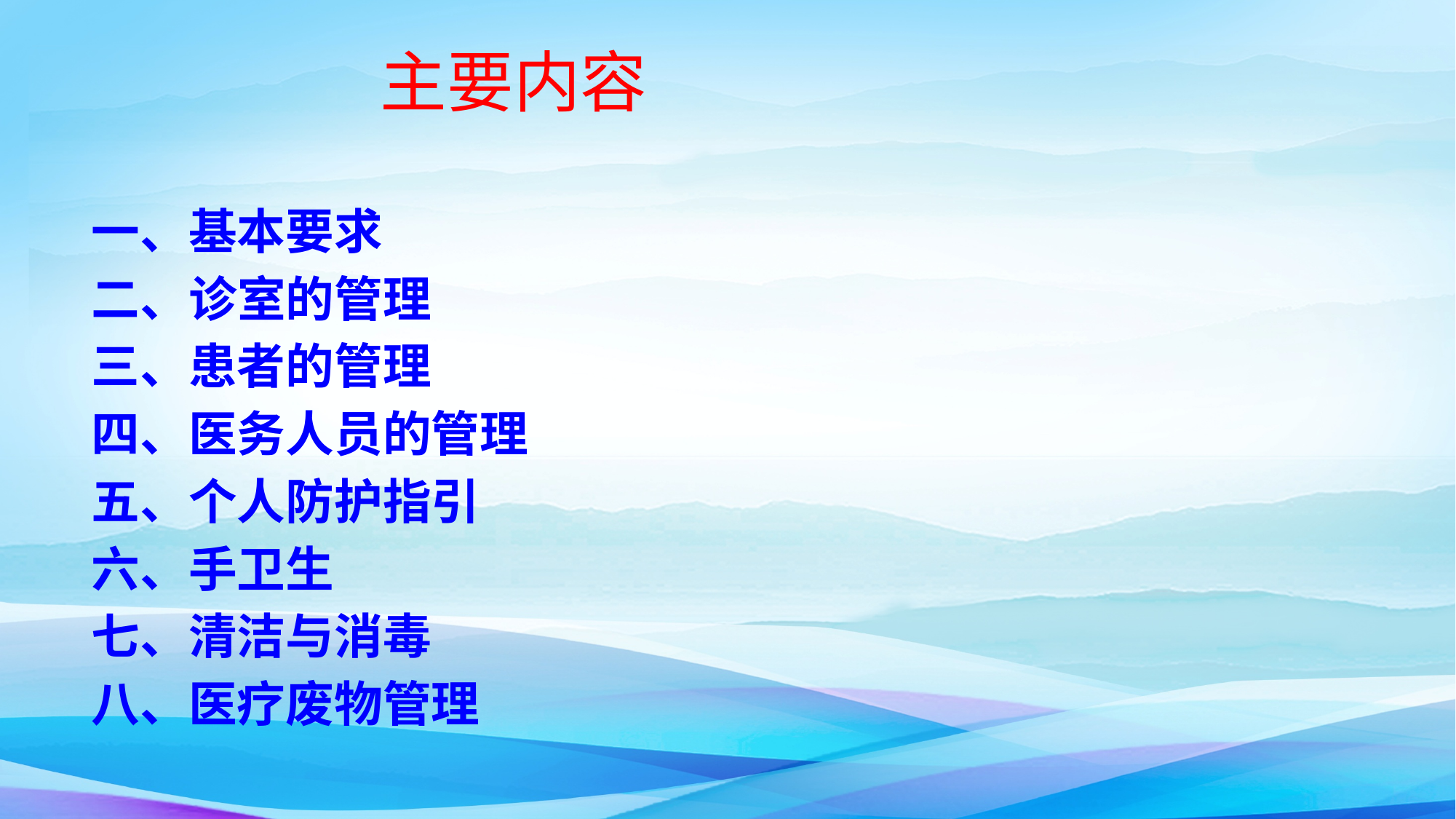

# 主要内容
一、基本要求
二、诊室的管理
三、患者的管理
四、医务人员的管理
五、个人防护指引
六、手卫生
七、清洁与消毒
八、医疗废物管理